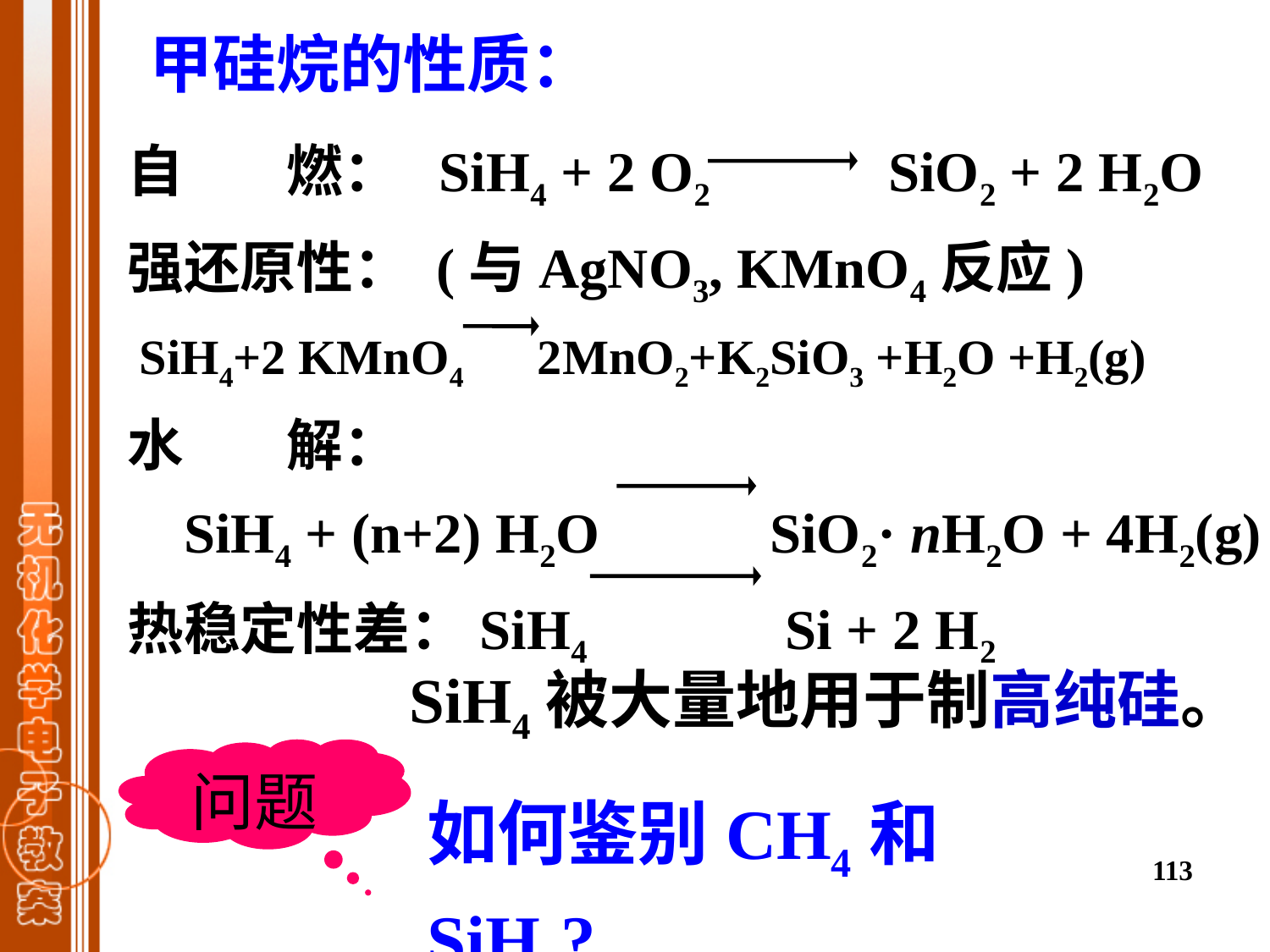

甲硅烷的性质：
自        燃：  SiH4 + 2 O2             SiO2 + 2 H2O
强还原性： (与AgNO3, KMnO4反应)
 SiH4+2 KMnO4      2MnO2+K2SiO3 +H2O +H2(g)
水        解：
    SiH4 + (n+2) H2O            SiO2· nH2O + 4H2(g)
热稳定性差：SiH4              Si + 2 H2

SiH4被大量地用于制高纯硅。
问题
如何鉴别CH4和SiH4?
113